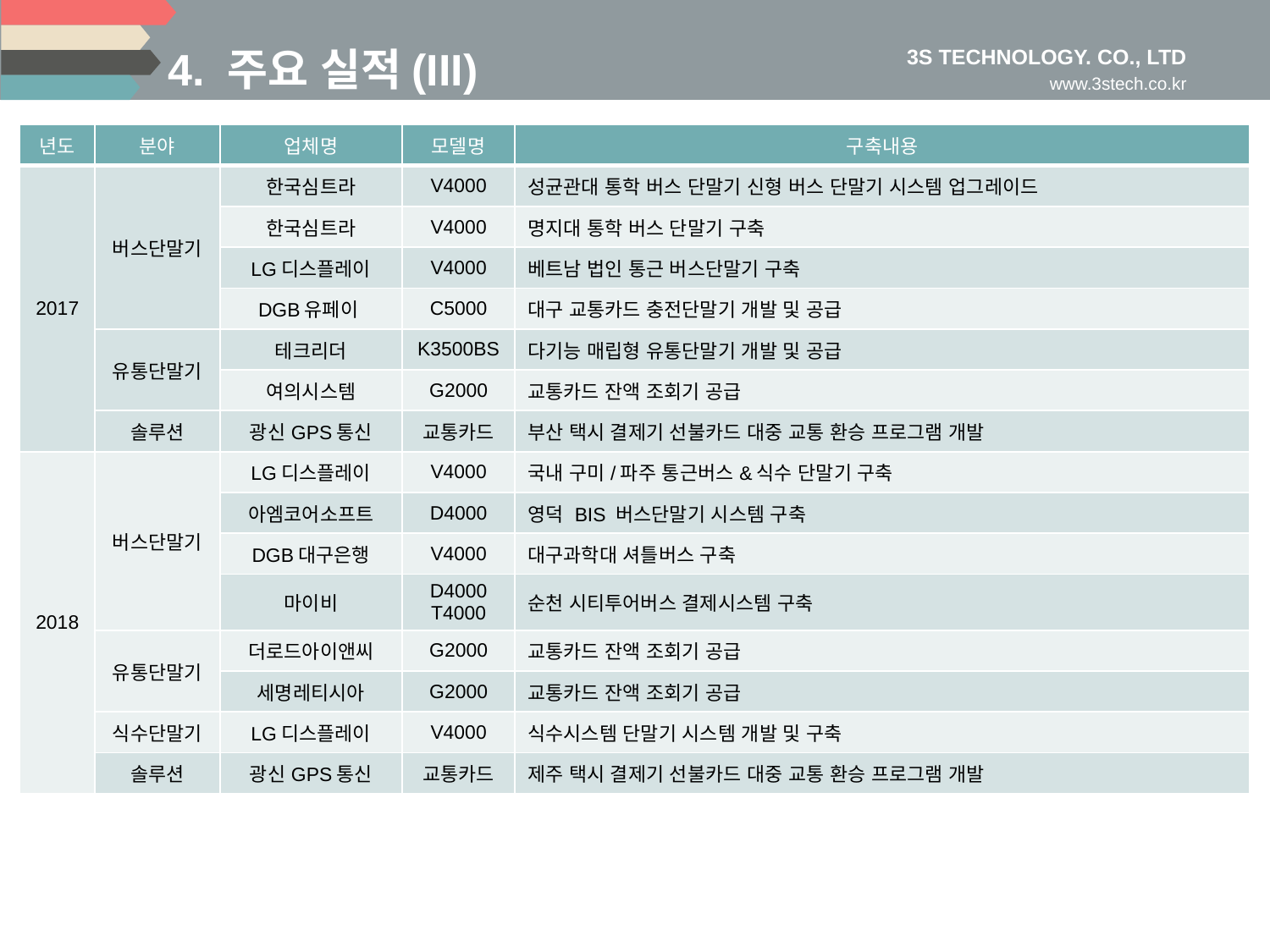

4. 주요 실적(III)
| 년도 | 분야 | 업체명 | 모델명 | 구축내용 |
| --- | --- | --- | --- | --- |
| 2017 | 버스단말기 | 한국심트라 | V4000 | 성균관대 통학 버스 단말기 신형 버스 단말기 시스템 업그레이드 |
|  |  | 한국심트라 | V4000 | 명지대 통학 버스 단말기 구축 |
|  |  | LG디스플레이 | V4000 | 베트남 법인 통근 버스단말기 구축 |
|  |  | DGB유페이 | C5000 | 대구 교통카드 충전단말기 개발 및 공급 |
|  | 유통단말기 | 테크리더 | K3500BS | 다기능 매립형 유통단말기 개발 및 공급 |
|  |  | 여의시스템 | G2000 | 교통카드 잔액 조회기 공급 |
|  | 솔루션 | 광신GPS통신 | 교통카드 | 부산 택시 결제기 선불카드 대중 교통 환승 프로그램 개발 |
| 2018 | 버스단말기 | LG디스플레이 | V4000 | 국내 구미/파주 통근버스&식수 단말기 구축 |
|  |  | 아엠코어소프트 | D4000 | 영덕 BIS 버스단말기 시스템 구축 |
|  |  | DGB대구은행 | V4000 | 대구과학대 셔틀버스 구축 |
|  |  | 마이비 | D4000 T4000 | 순천 시티투어버스 결제시스템 구축 |
|  | 유통단말기 | 더로드아이앤씨 | G2000 | 교통카드 잔액 조회기 공급 |
|  |  | 세명레티시아 | G2000 | 교통카드 잔액 조회기 공급 |
|  | 식수단말기 | LG디스플레이 | V4000 | 식수시스템 단말기 시스템 개발 및 구축 |
|  | 솔루션 | 광신GPS통신 | 교통카드 | 제주 택시 결제기 선불카드 대중 교통 환승 프로그램 개발 |